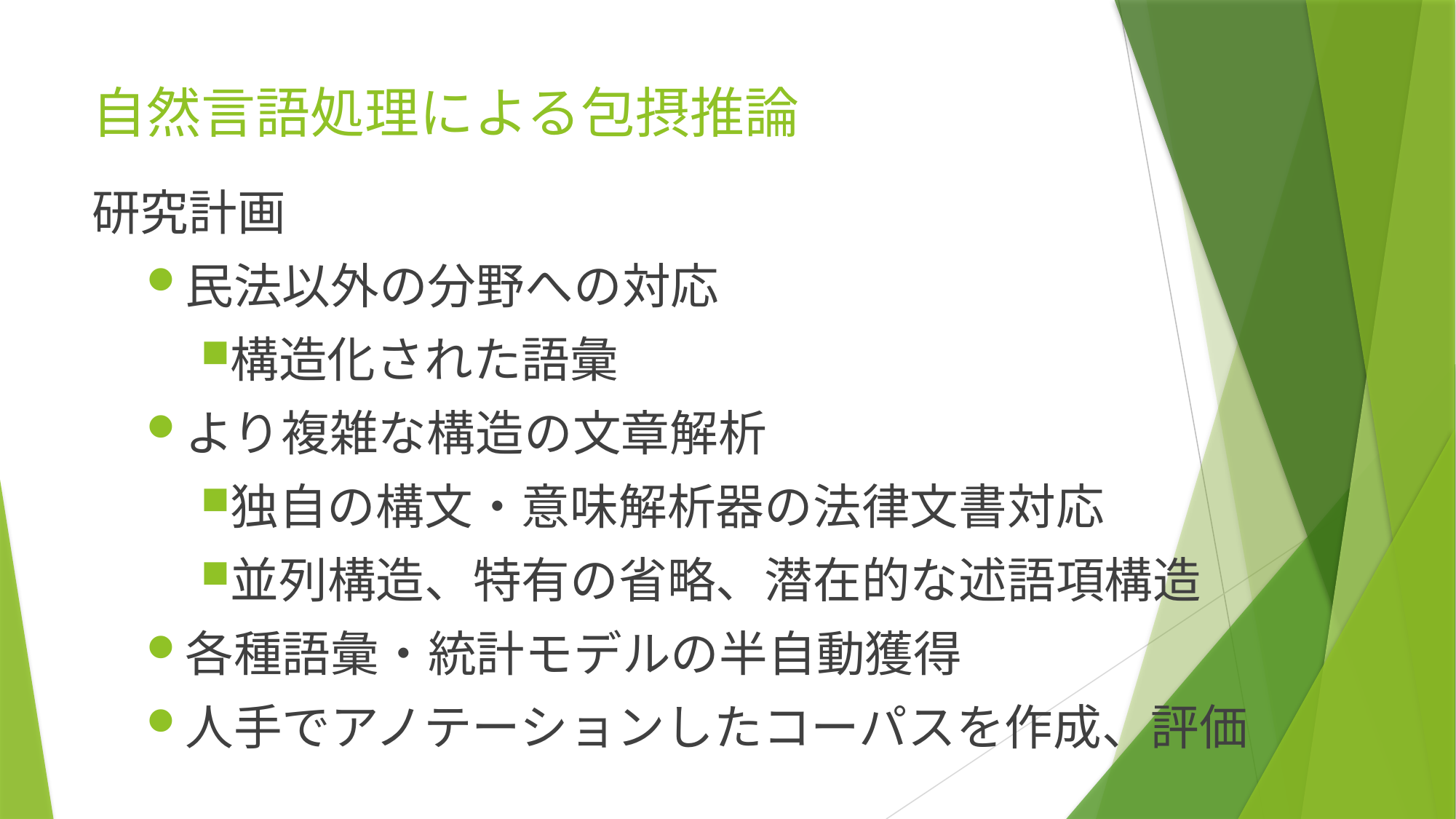

# 自然言語処理による包摂推論
研究計画
民法以外の分野への対応
構造化された語彙
より複雑な構造の文章解析
独自の構文・意味解析器の法律文書対応
並列構造、特有の省略、潜在的な述語項構造
各種語彙・統計モデルの半自動獲得
人手でアノテーションしたコーパスを作成、評価